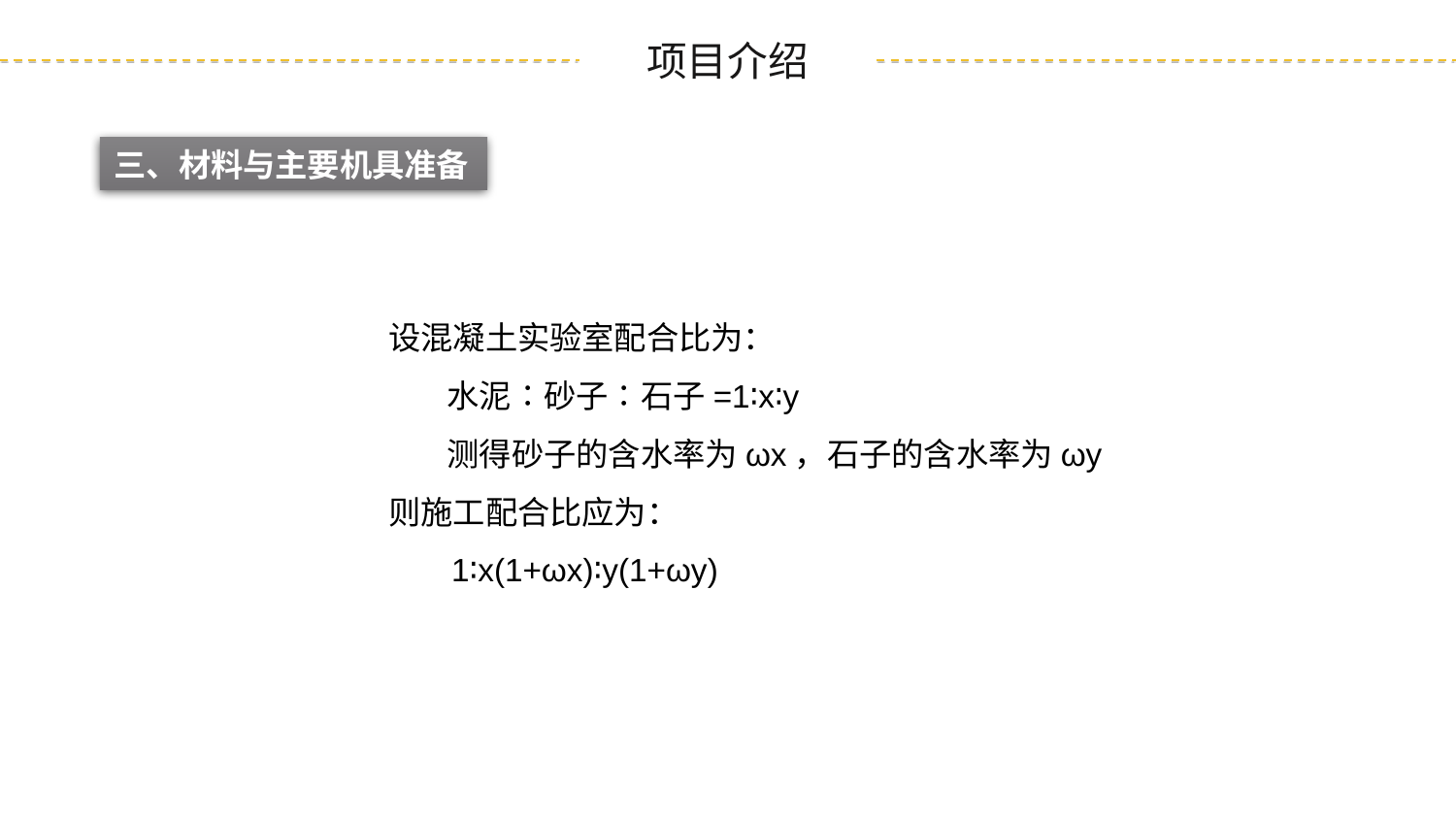

三、材料与主要机具准备
设混凝土实验室配合比为：
       水泥∶砂子∶石子=1∶x∶y
       测得砂子的含水率为ωx，石子的含水率为ωy
则施工配合比应为：
       1∶x(1+ωx)∶y(1+ωy)